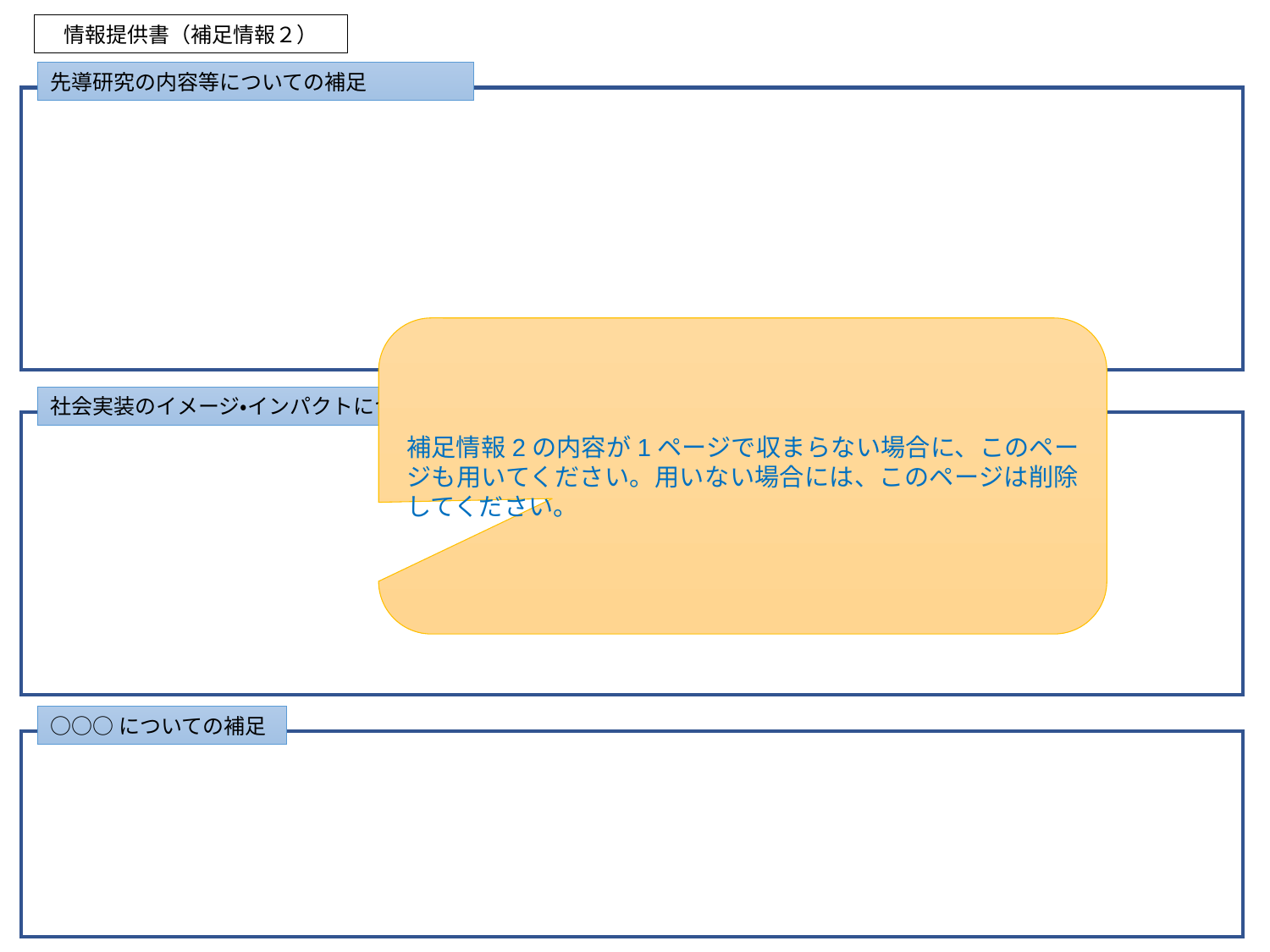

情報提供書（補足情報２）
先導研究の内容等についての補足

補足情報2の内容が1ページで収まらない場合に、このページも用いてください。用いない場合には、このページは削除してください。
社会実装のイメージ・インパクトについての補足

○○○についての補足